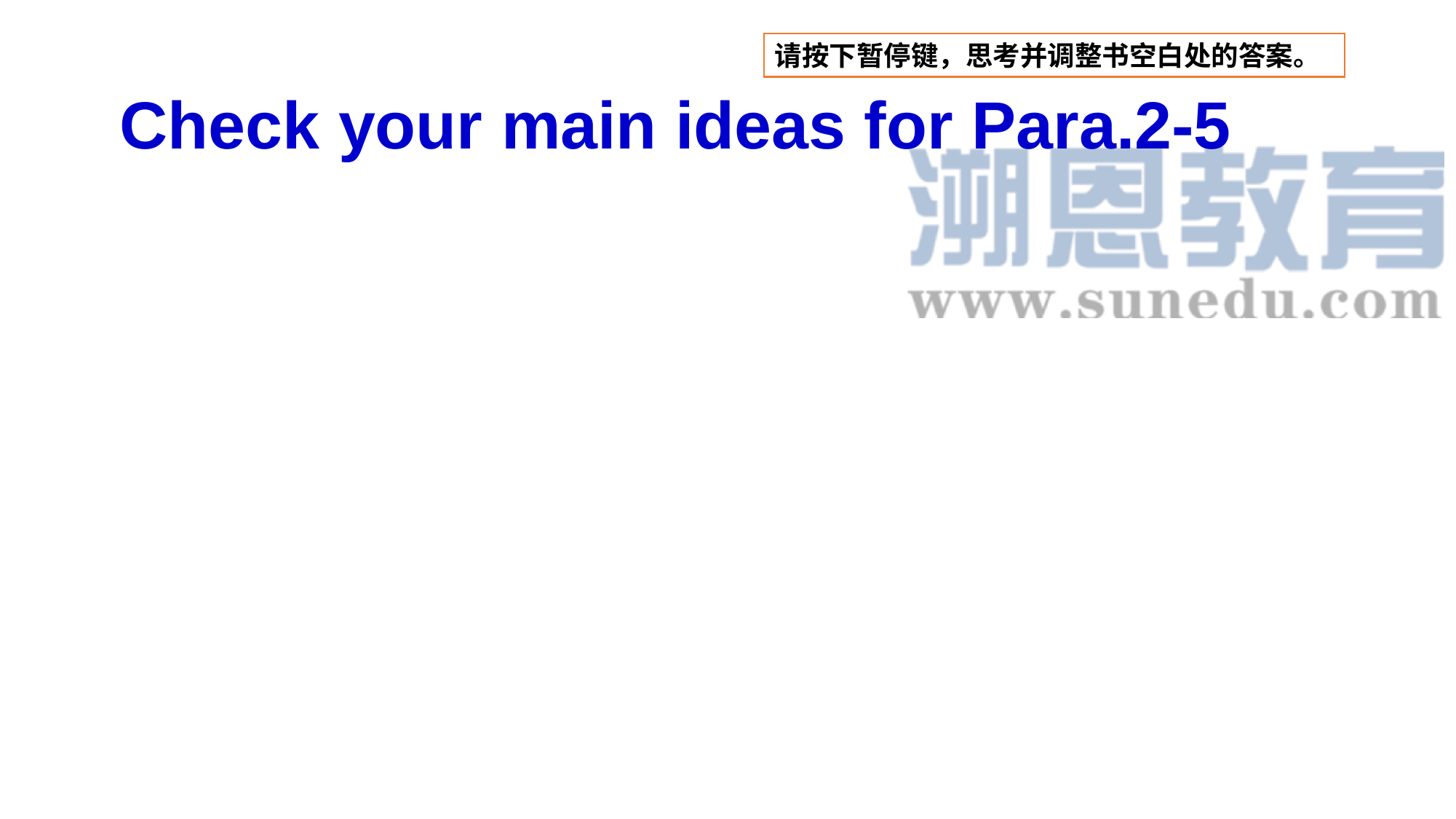

请按下暂停键，思考并调整书空白处的答案。
# Check your main ideas for Para.2-5